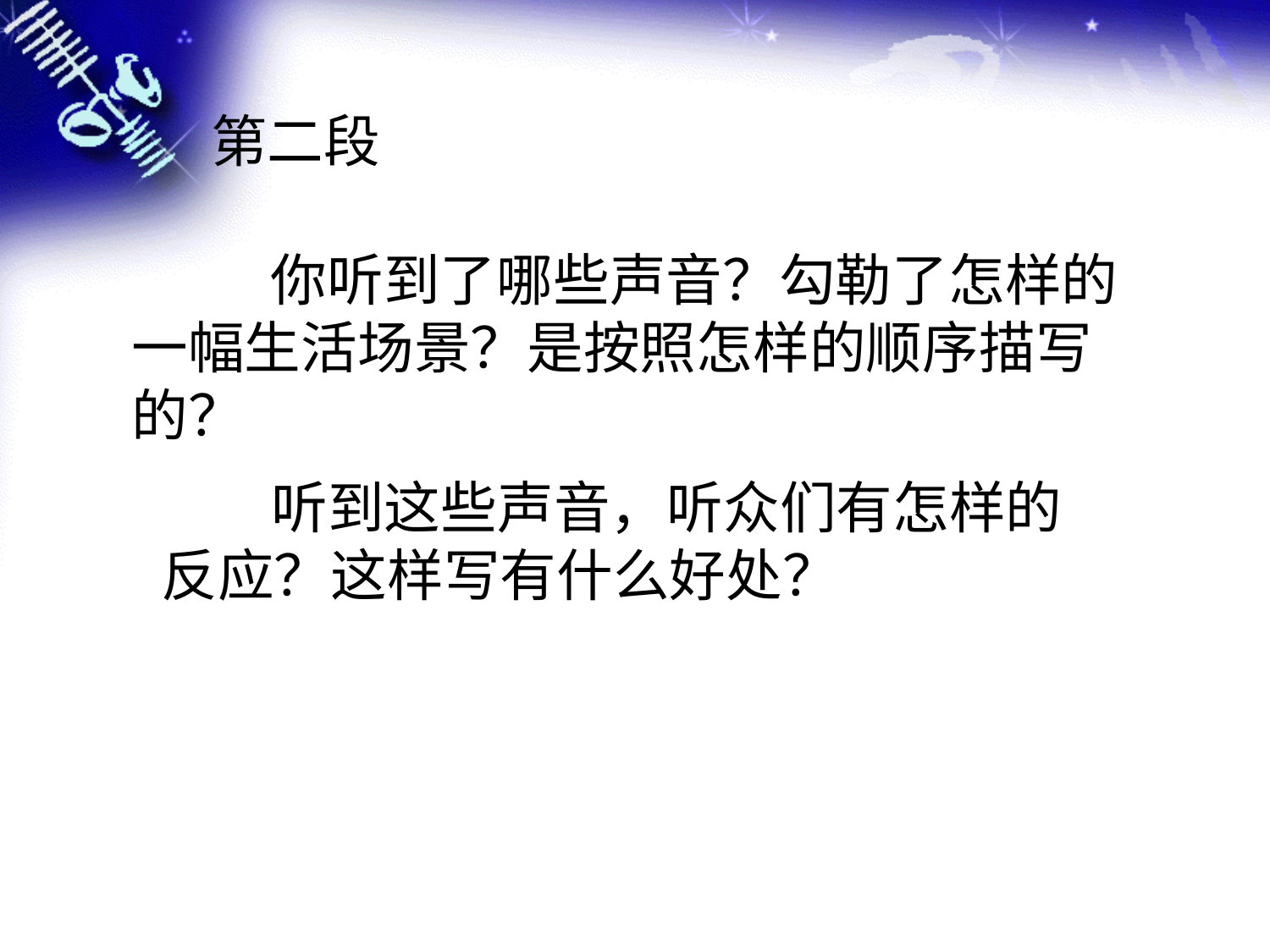

第二段
 　　你听到了哪些声音？勾勒了怎样的一幅生活场景？是按照怎样的顺序描写的？
 　　　听到这些声音，听众们有怎样的反应？这样写有什么好处？